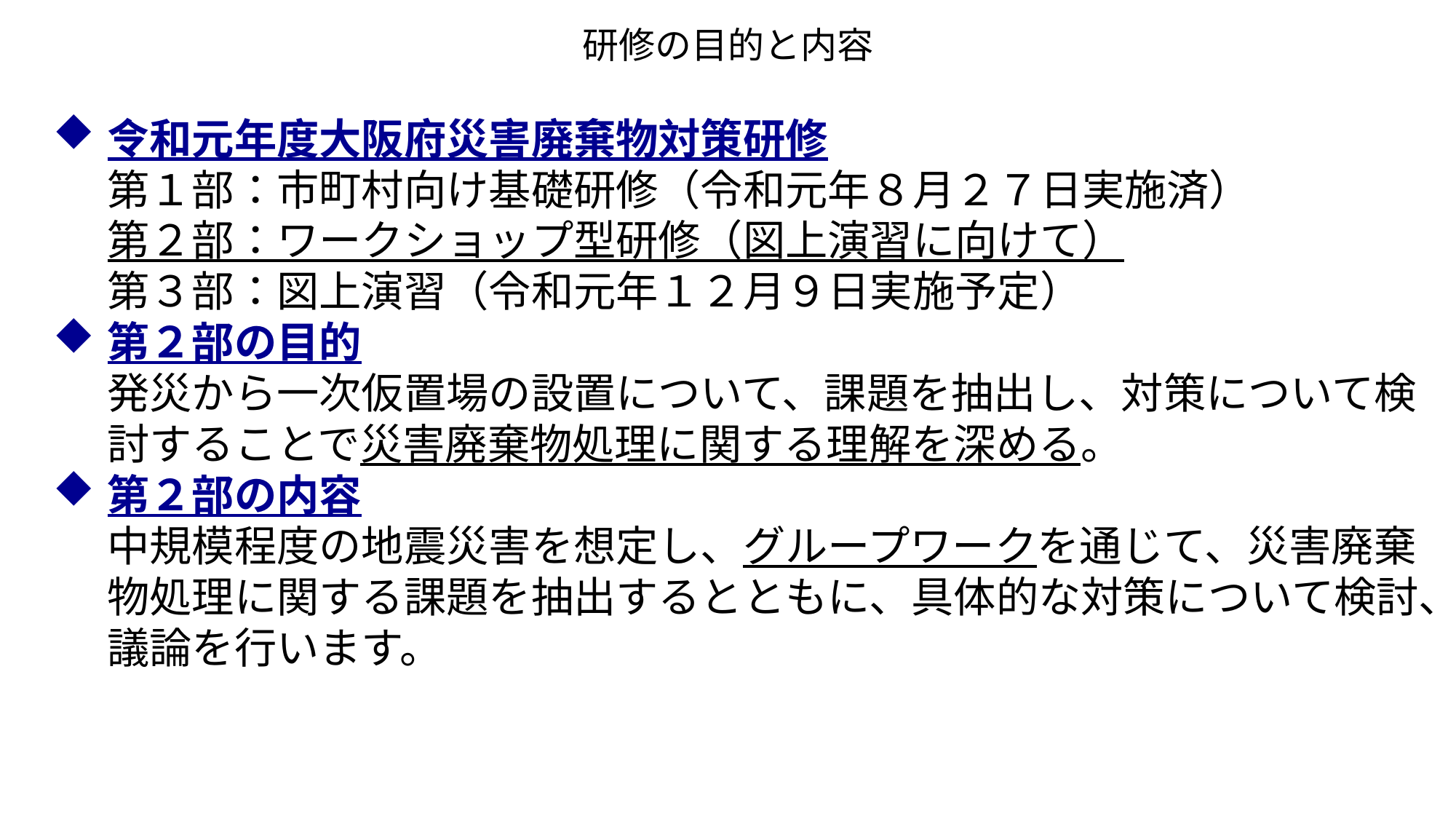

# 研修の目的と内容

令和元年度大阪府災害廃棄物対策研修
第１部：市町村向け基礎研修（令和元年８月２７日実施済）
第２部：ワークショップ型研修（図上演習に向けて）
第３部：図上演習（令和元年１２月９日実施予定）
第２部の目的
発災から一次仮置場の設置について、課題を抽出し、対策について検討することで災害廃棄物処理に関する理解を深める。
第２部の内容
中規模程度の地震災害を想定し、グループワークを通じて、災害廃棄物処理に関する課題を抽出するとともに、具体的な対策について検討、議論を行います。